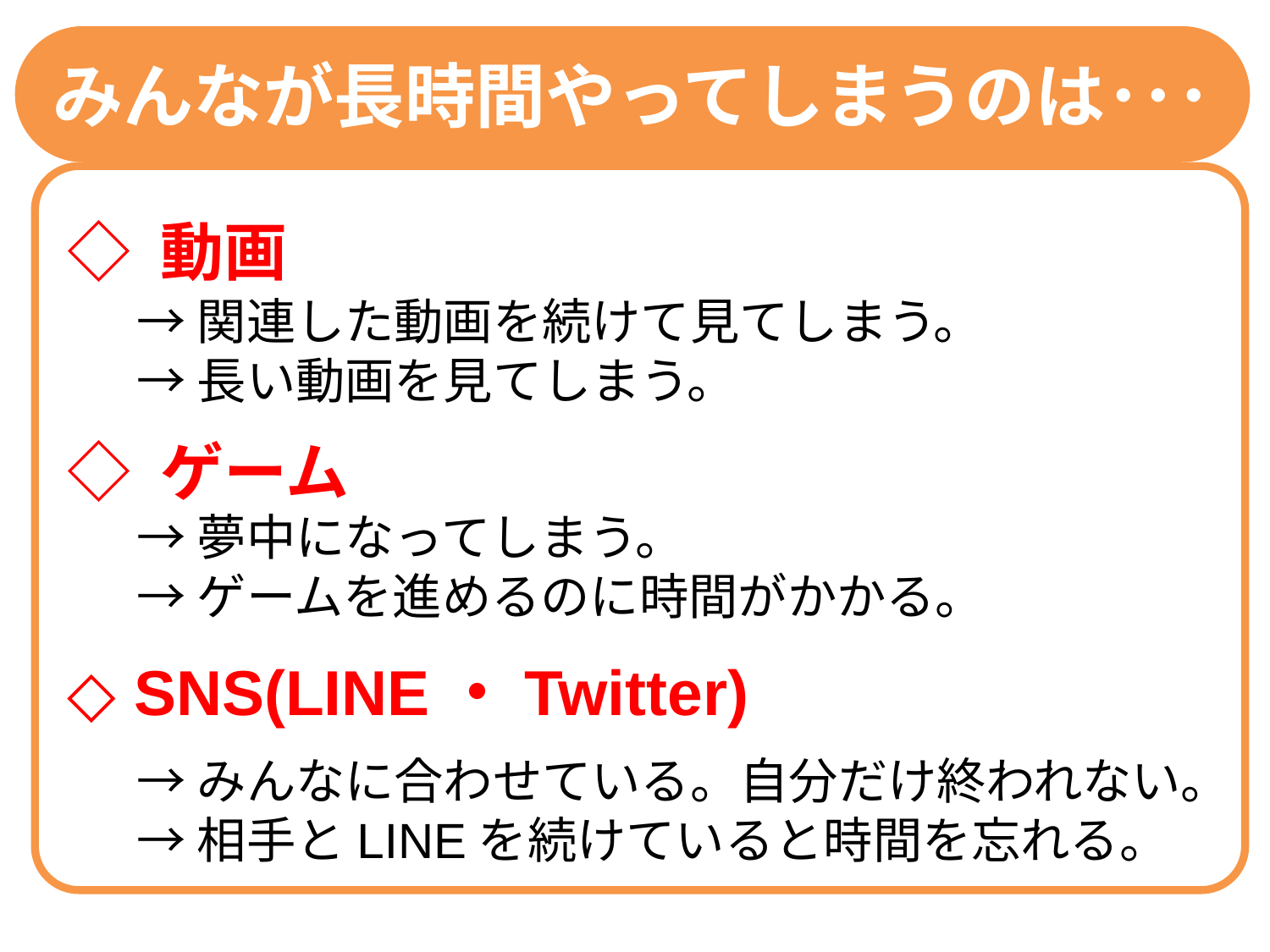

みんなが長時間やってしまうのは･･･

　→ 関連した動画を続けて見てしまう。
　→ 長い動画を見てしまう。

　→ 夢中になってしまう。
　→ ゲームを進めるのに時間がかかる。

　→ みんなに合わせている。自分だけ終われない。
　→ 相手とLINEを続けていると時間を忘れる。
◇ 動画

◇ ゲーム

◇ SNS(LINE・Twitter)